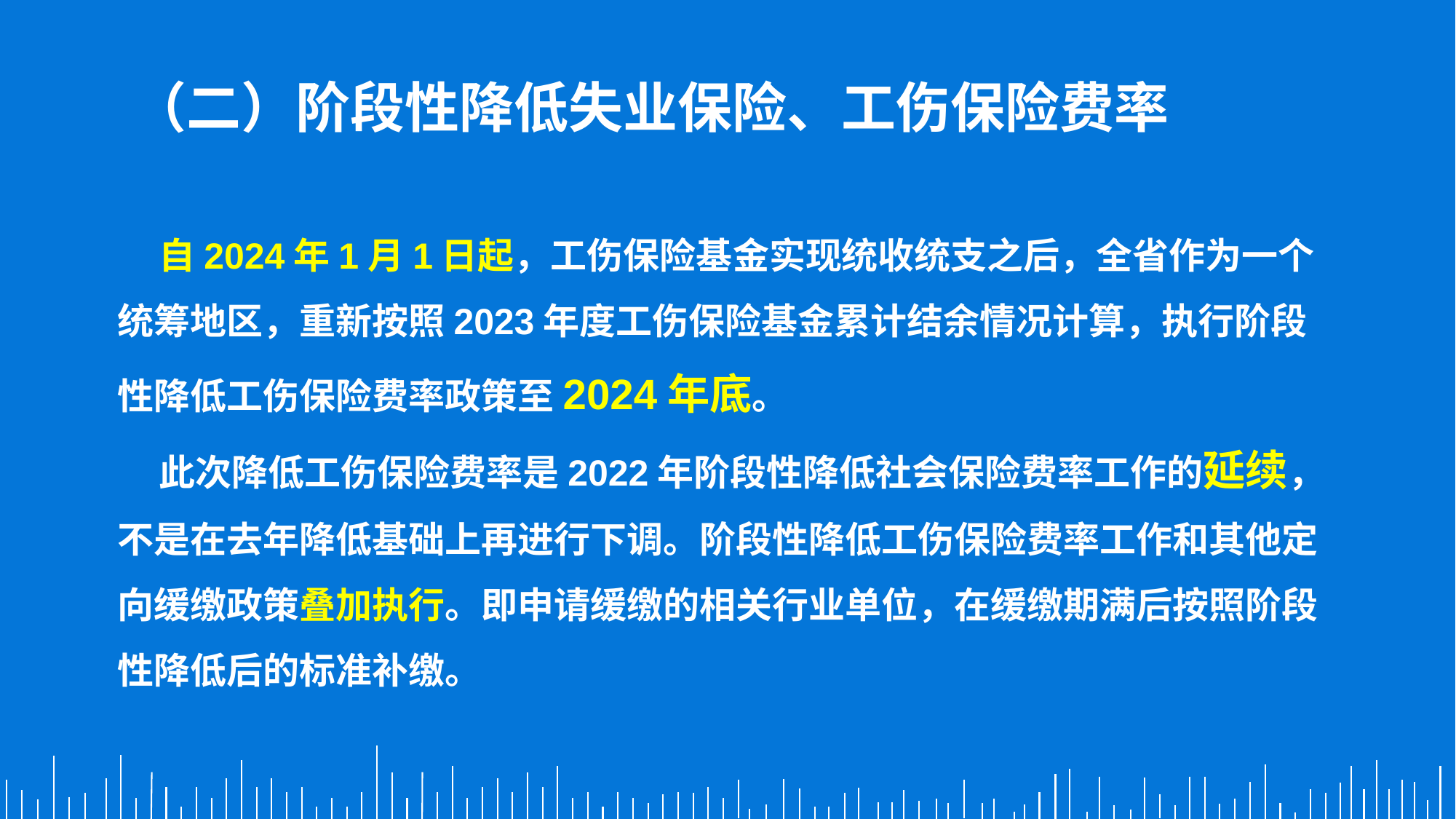

（二）阶段性降低失业保险、工伤保险费率
    自2024年1月1日起，工伤保险基金实现统收统支之后，全省作为一个统筹地区，重新按照2023年度工伤保险基金累计结余情况计算，执行阶段性降低工伤保险费率政策至2024年底。
    此次降低工伤保险费率是2022年阶段性降低社会保险费率工作的延续，不是在去年降低基础上再进行下调。阶段性降低工伤保险费率工作和其他定向缓缴政策叠加执行。即申请缓缴的相关行业单位，在缓缴期满后按照阶段性降低后的标准补缴。